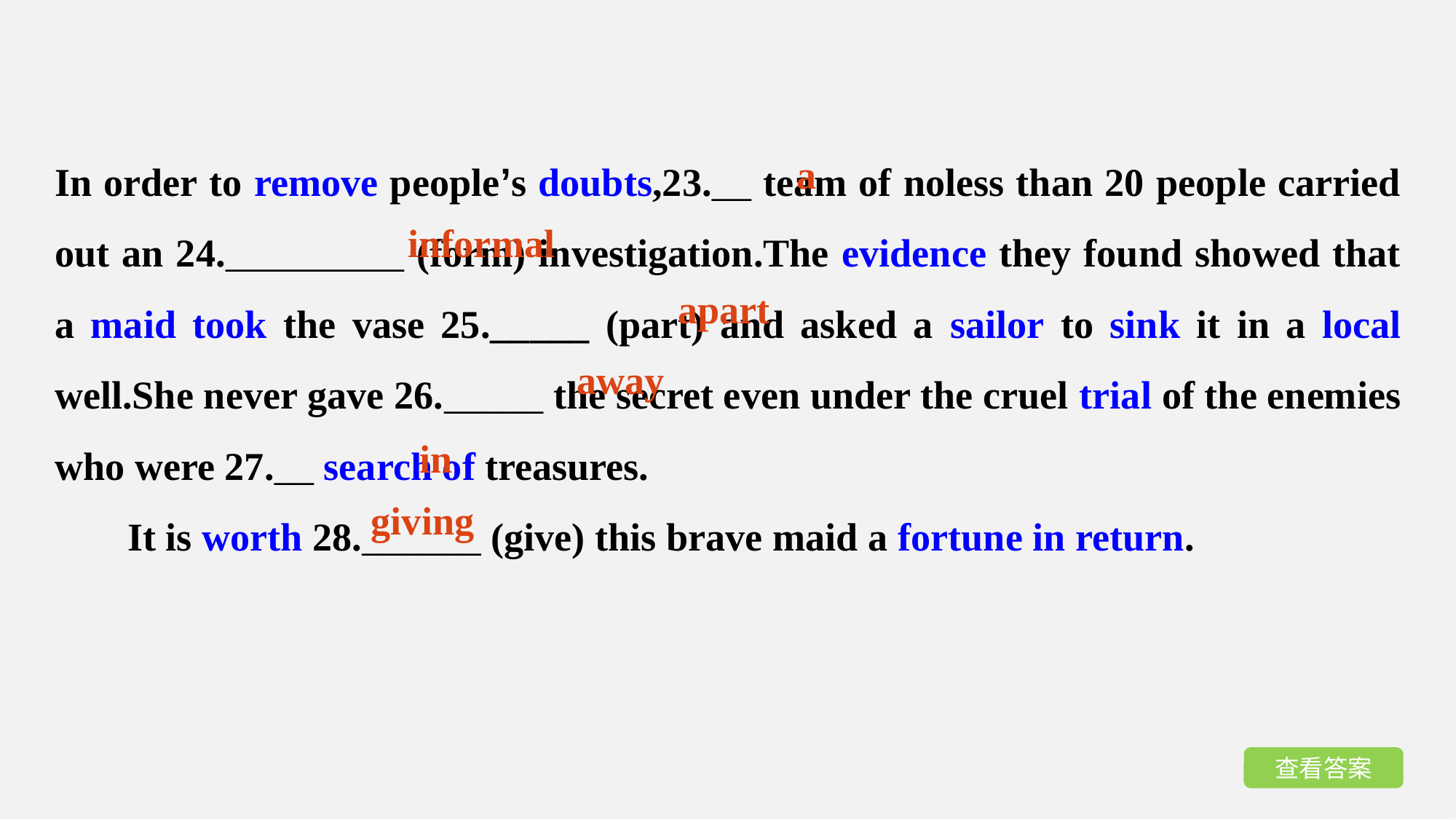

In order to remove people’s doubts,23.__ team of noless than 20 people carried out an 24._________ (form) investigation.The evidence they found showed that a maid took the vase 25._____ (part) and asked a sailor to sink it in a local well.She never gave 26._____ the secret even under the cruel trial of the enemies who were 27.__ search of treasures.
It is worth 28.______ (give) this brave maid a fortune in return.
a
informal
apart
away
in
giving
查看答案